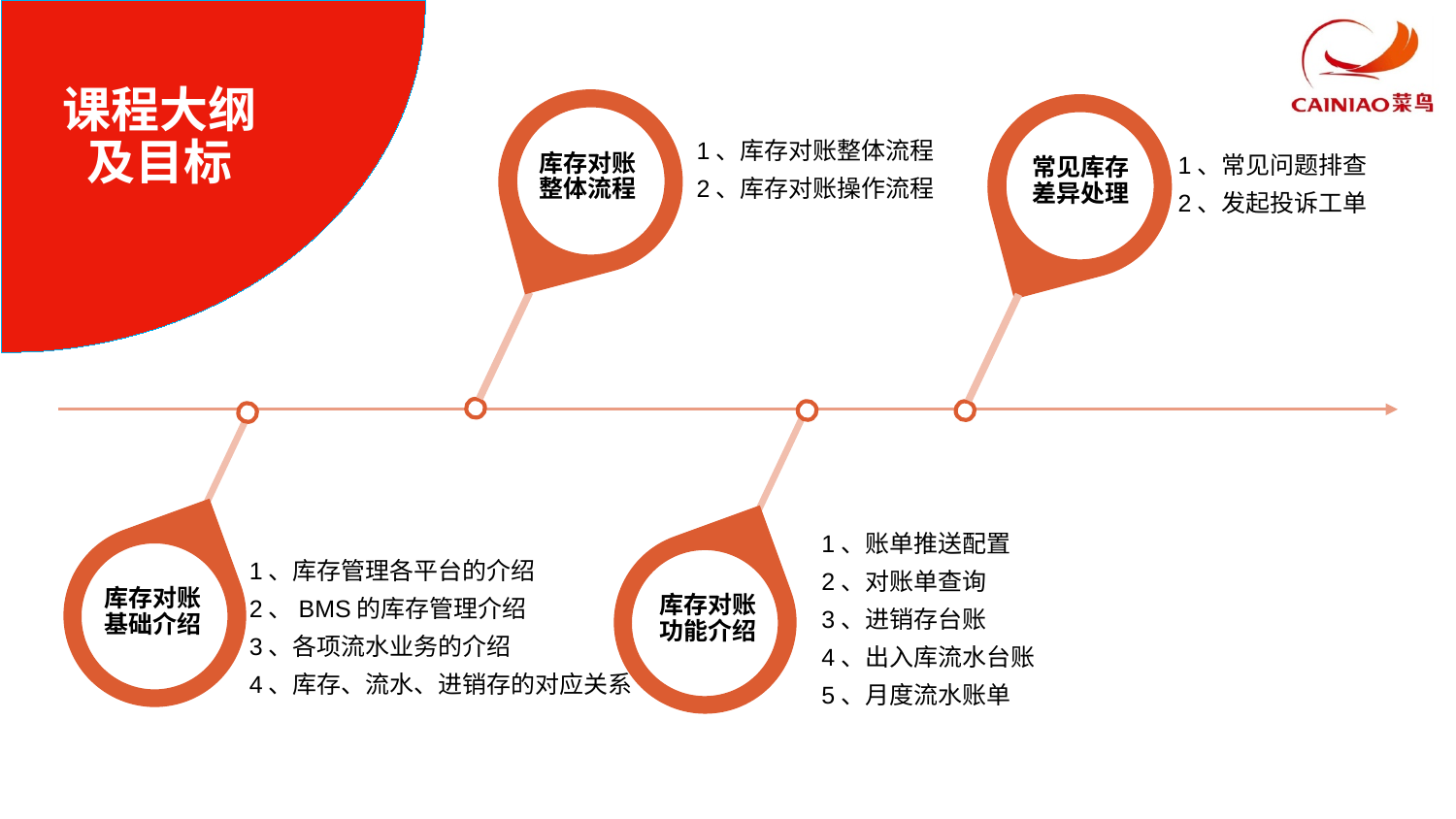

课程大纲
及目标

1、库存对账整体流程
2、库存对账操作流程
1、常见问题排查
2、发起投诉工单
库存对账
整体流程
常见库存
差异处理

1、账单推送配置
2、对账单查询
3、进销存台账
4、出入库流水台账
5、月度流水账单
1、库存管理各平台的介绍
2、BMS的库存管理介绍
3、各项流水业务的介绍
4、库存、流水、进销存的对应关系
库存对账
基础介绍
库存对账
功能介绍